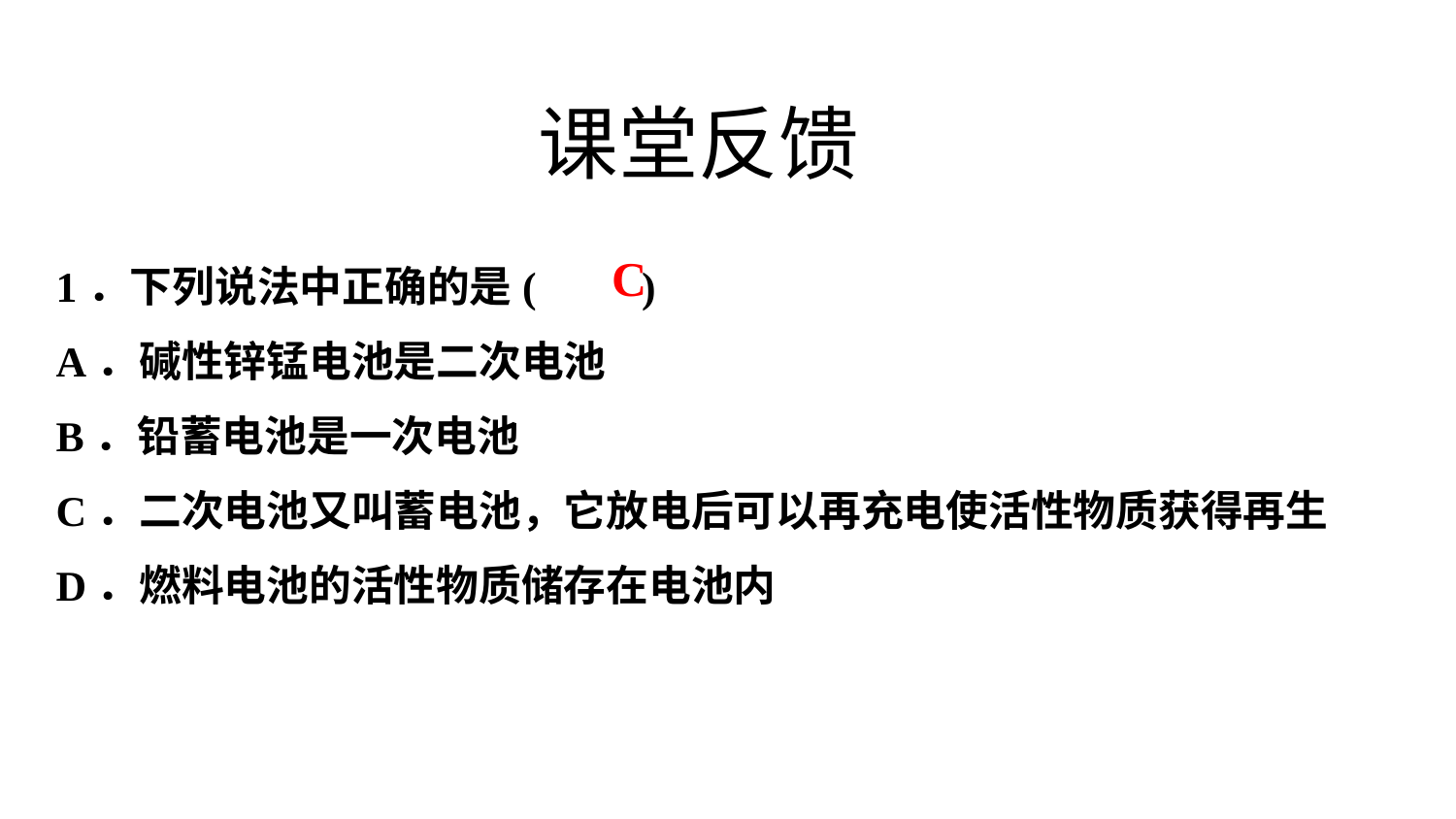

课堂反馈
1．下列说法中正确的是(　　)
A．碱性锌锰电池是二次电池
B．铅蓄电池是一次电池
C．二次电池又叫蓄电池，它放电后可以再充电使活性物质获得再生
D．燃料电池的活性物质储存在电池内
C